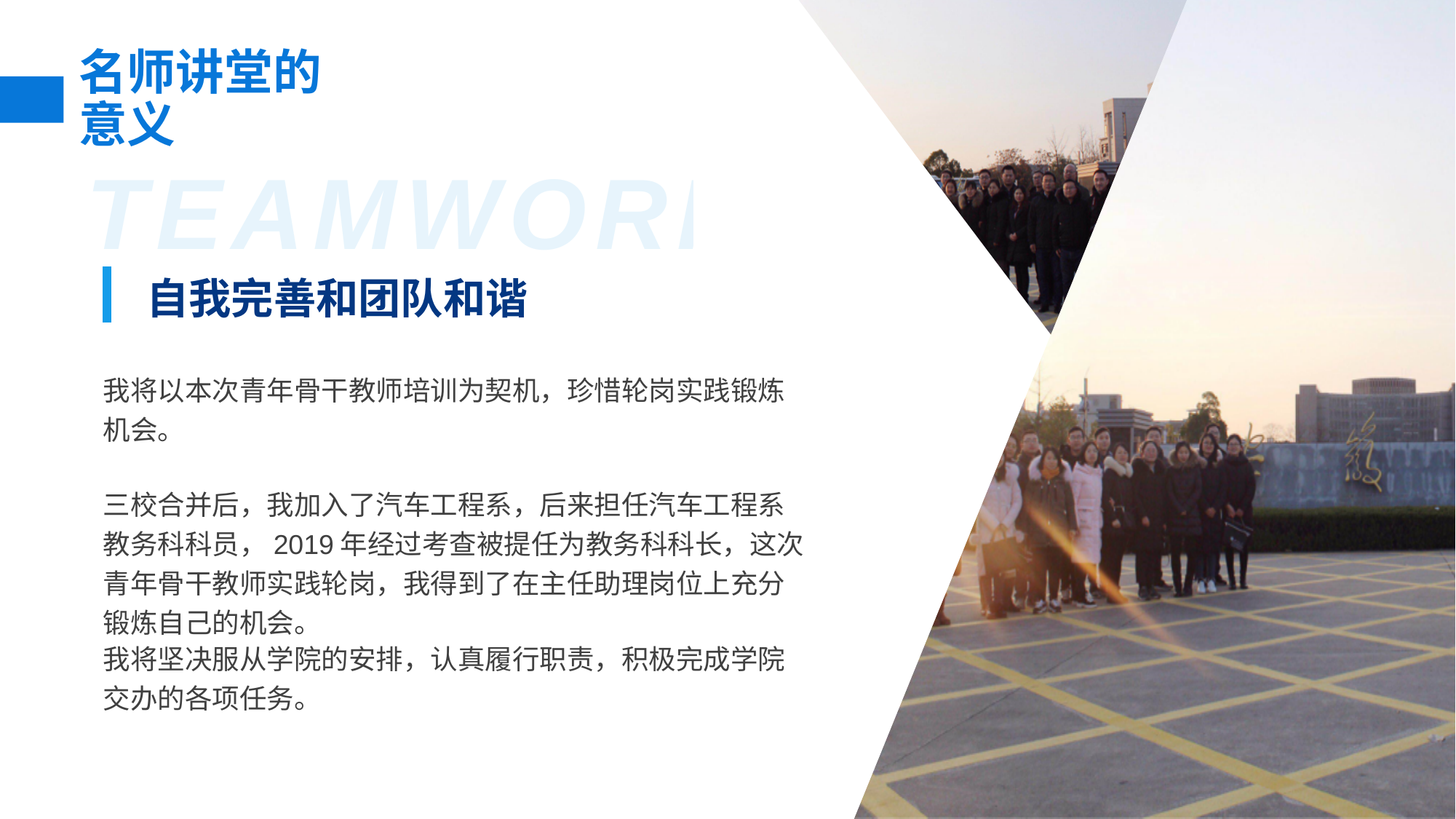

名师讲堂的意义
TEAMWORK
自我完善和团队和谐
我将以本次青年骨干教师培训为契机，珍惜轮岗实践锻炼机会。
三校合并后，我加入了汽车工程系，后来担任汽车工程系教务科科员，2019年经过考查被提任为教务科科长，这次青年骨干教师实践轮岗，我得到了在主任助理岗位上充分锻炼自己的机会。
我将坚决服从学院的安排，认真履行职责，积极完成学院交办的各项任务。